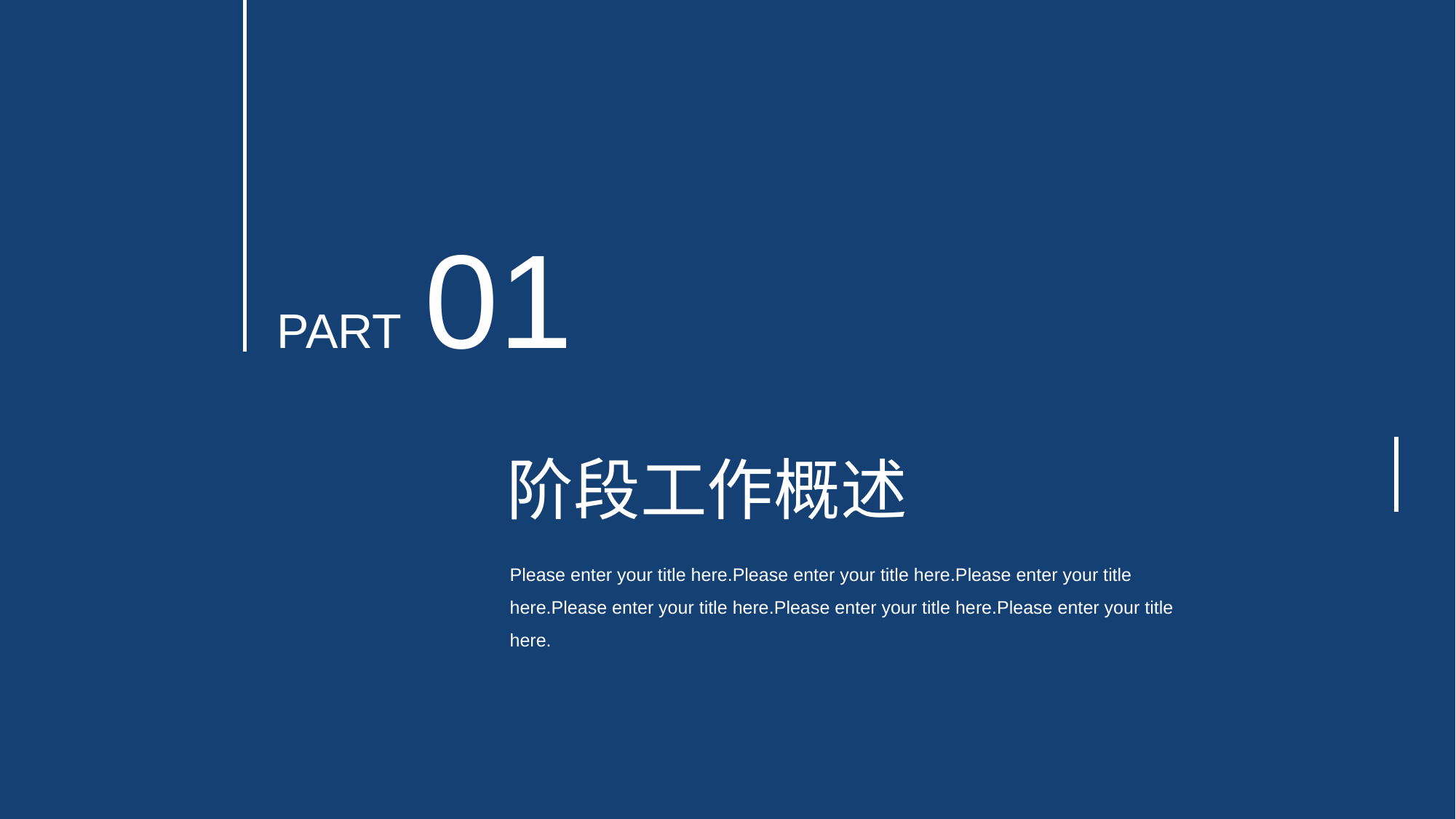

PART 01
阶段工作概述
Please enter your title here.Please enter your title here.Please enter your title here.Please enter your title here.Please enter your title here.Please enter your title here.